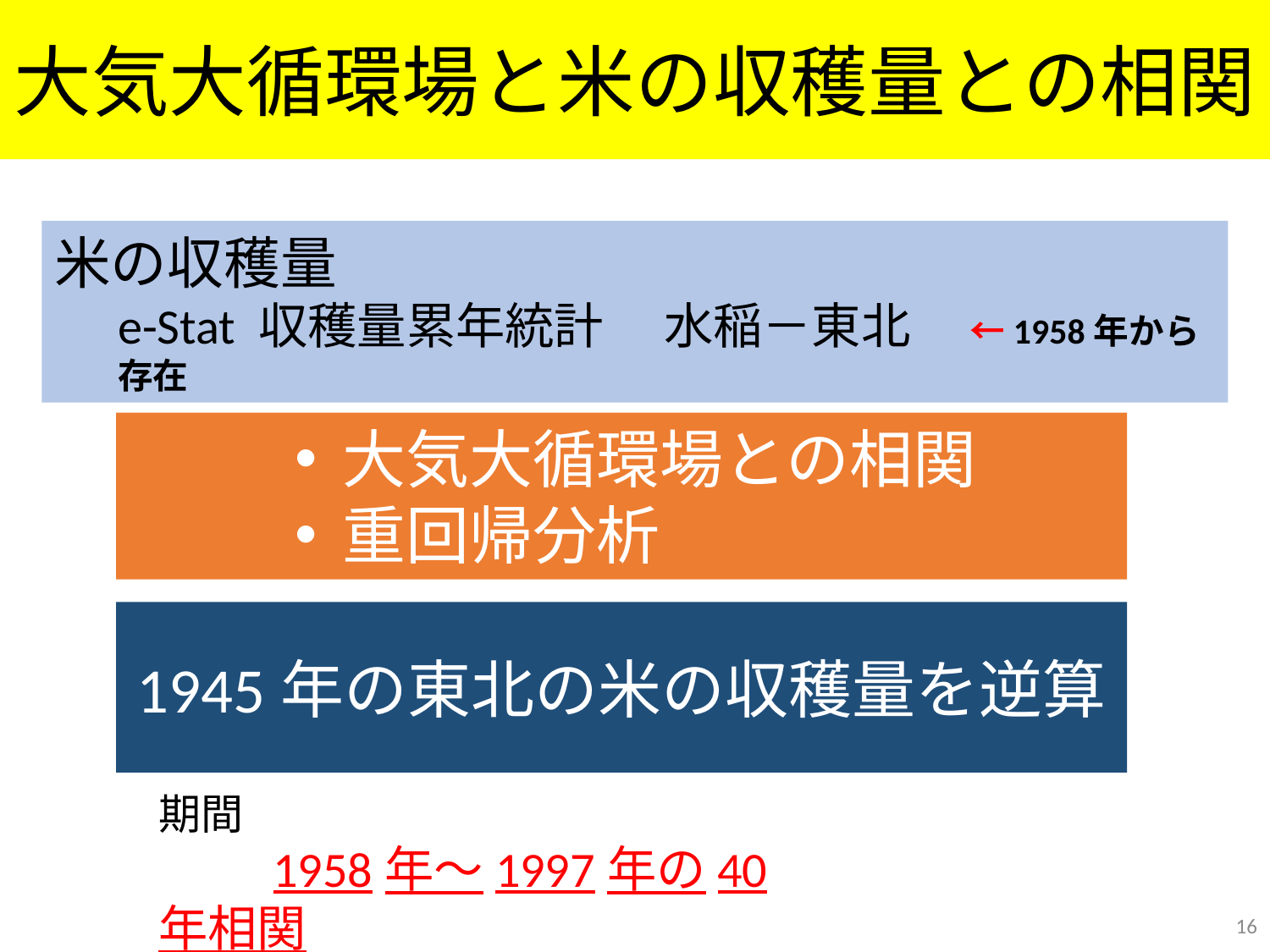

大気大循環場と米の収穫量との相関
米の収穫量
e-Stat 収穫量累年統計　 水稲－東北　 ←1958年から存在

大気大循環場との相関
重回帰分析
1945年の東北の米の収穫量を逆算
期間
　　　1958年～1997年の40年相関
16